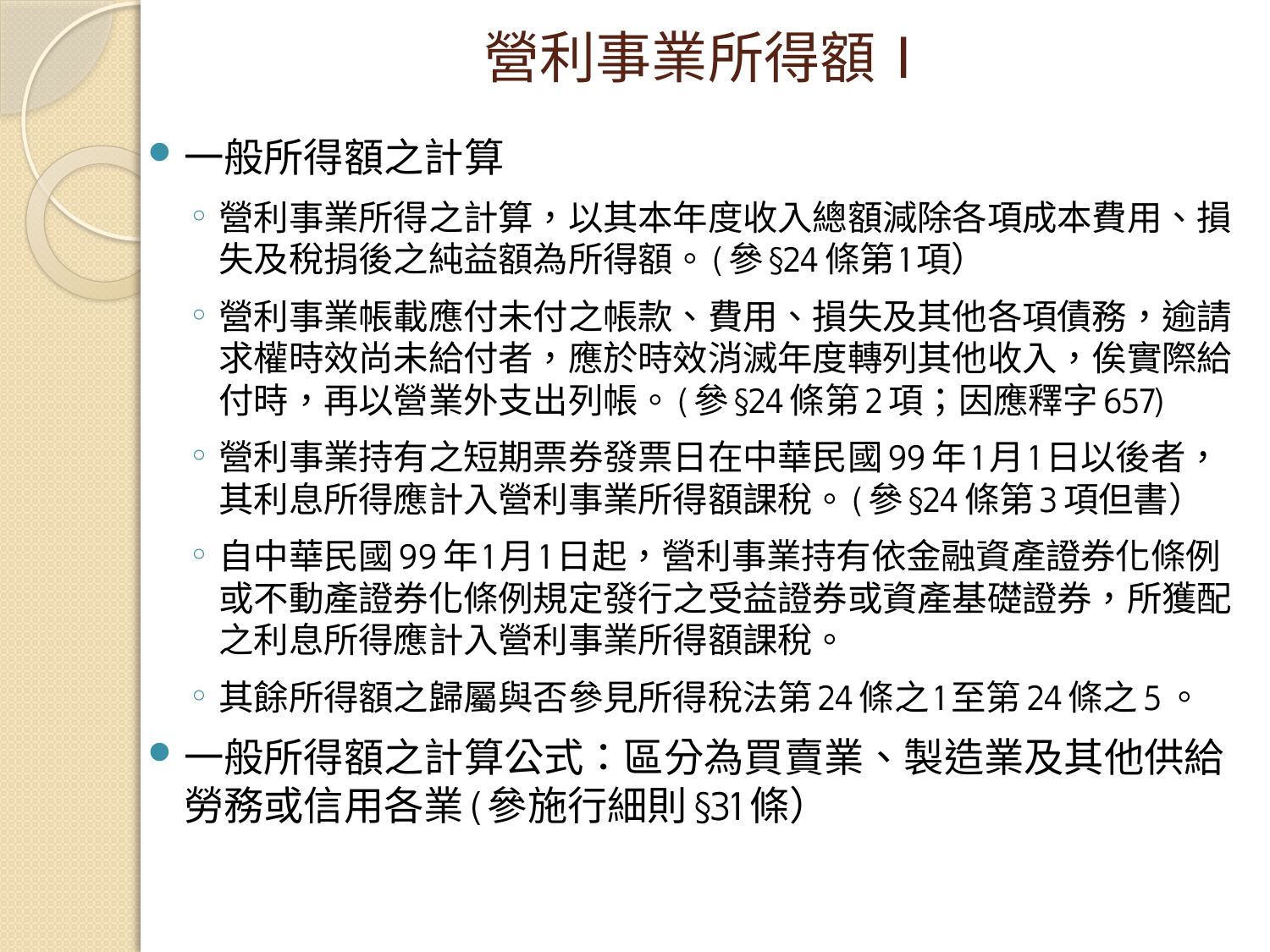

# 營利事業所得額Ⅰ
一般所得額之計算
營利事業所得之計算，以其本年度收入總額減除各項成本費用、損失及稅捐後之純益額為所得額。(參§24條第1項）
營利事業帳載應付未付之帳款、費用、損失及其他各項債務，逾請求權時效尚未給付者，應於時效消滅年度轉列其他收入，俟實際給付時，再以營業外支出列帳。(參§24條第2項；因應釋字657)
營利事業持有之短期票券發票日在中華民國99年1月1日以後者，其利息所得應計入營利事業所得額課稅。(參§24條第3項但書）
自中華民國99年1月1日起，營利事業持有依金融資產證券化條例或不動產證券化條例規定發行之受益證券或資產基礎證券，所獲配之利息所得應計入營利事業所得額課稅。
其餘所得額之歸屬與否參見所得稅法第24條之1至第24條之5。
一般所得額之計算公式：區分為買賣業、製造業及其他供給勞務或信用各業(參施行細則§31條）